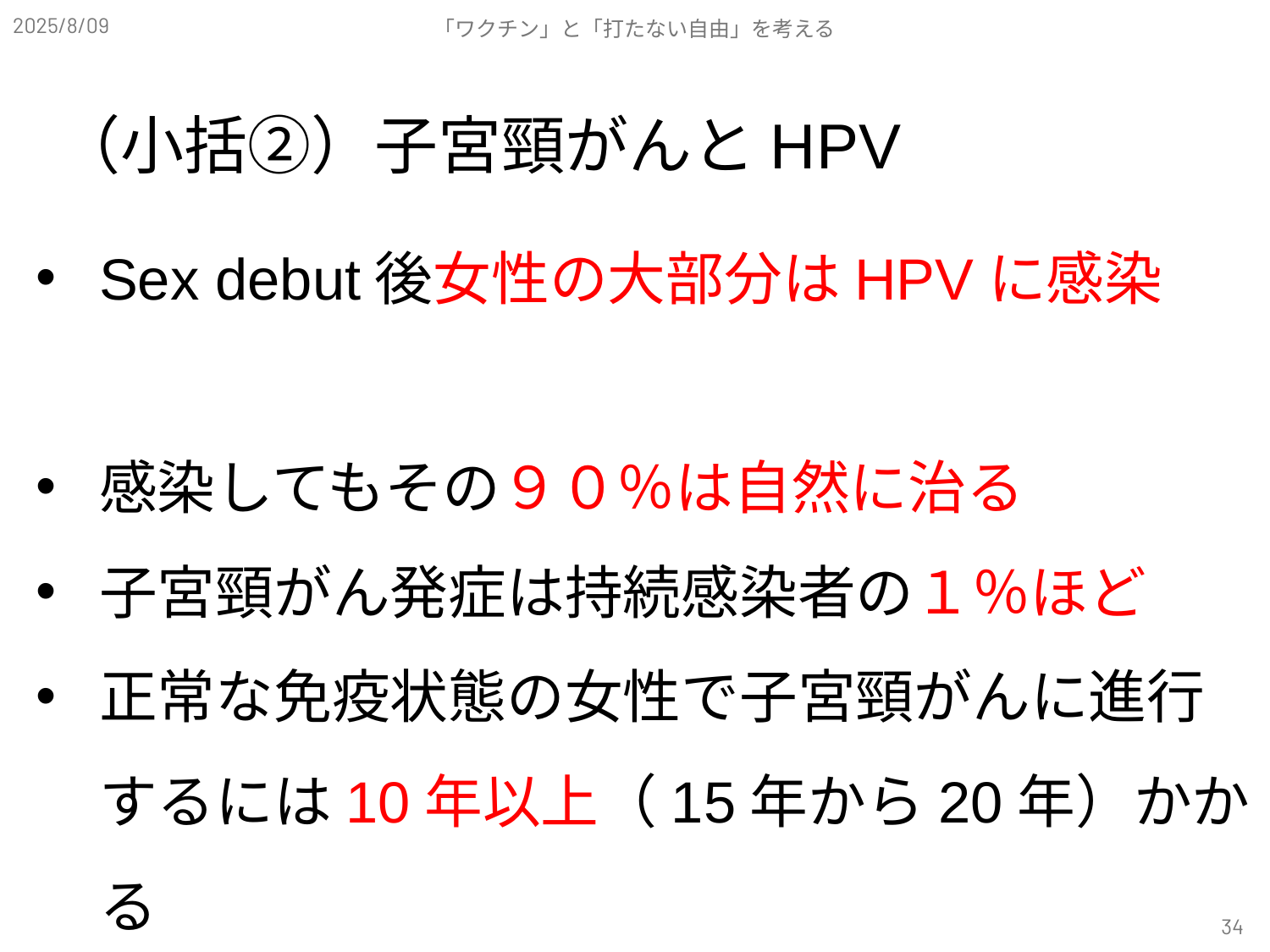

2025/8/09
「ワクチン」と「打たない自由」を考える
（小括②）子宮頸がんとHPV
Sex debut後女性の大部分はHPVに感染
感染してもその９０％は自然に治る
子宮頸がん発症は持続感染者の１％ほど
正常な免疫状態の女性で子宮頸がんに進行　するには10年以上（15年から20年）かかる
子宮頸がんの予防法にはワクチン以外もある
34